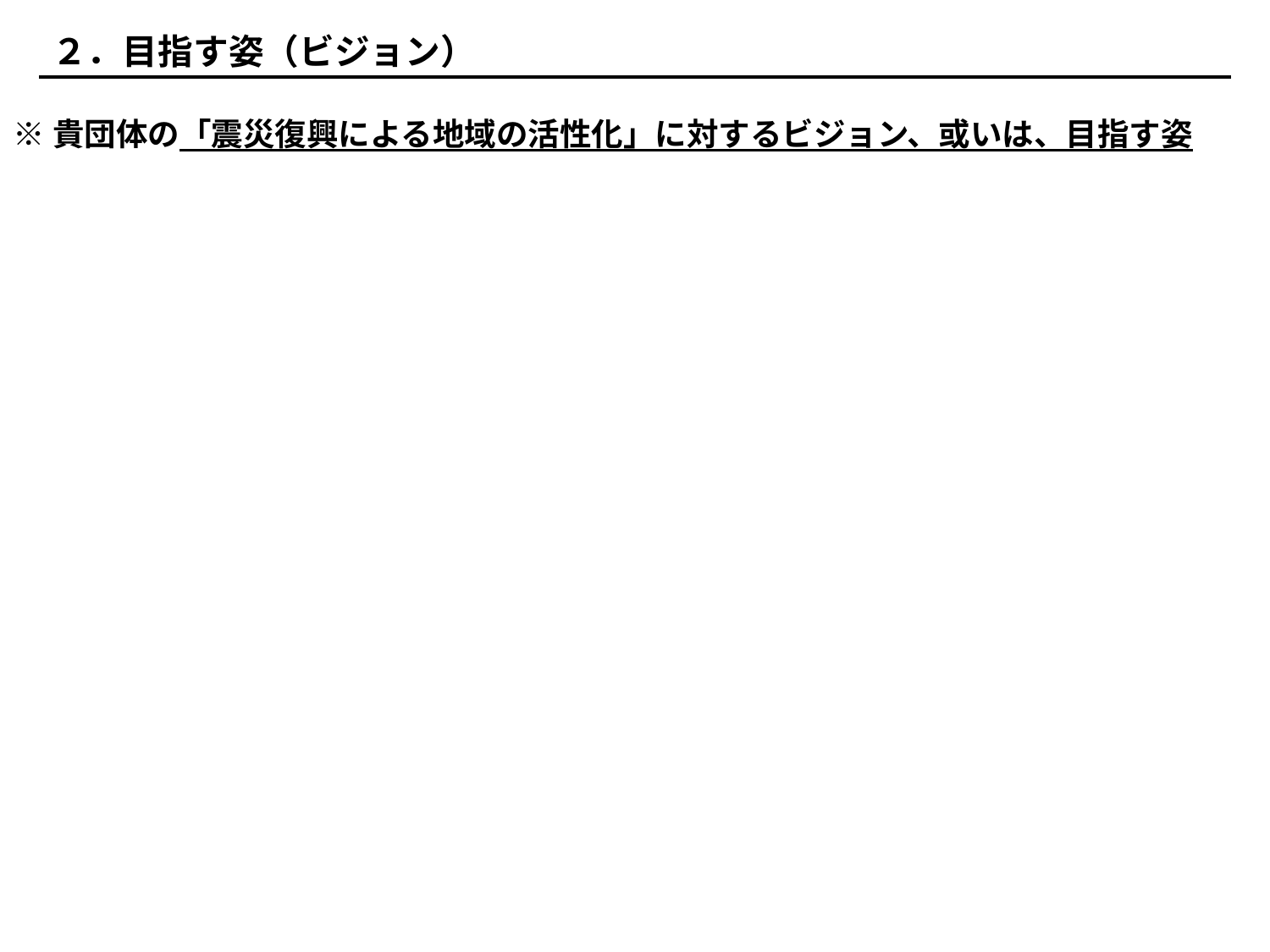

２．目指す姿（ビジョン）
※貴団体の「震災復興による地域の活性化」に対するビジョン、或いは、目指す姿